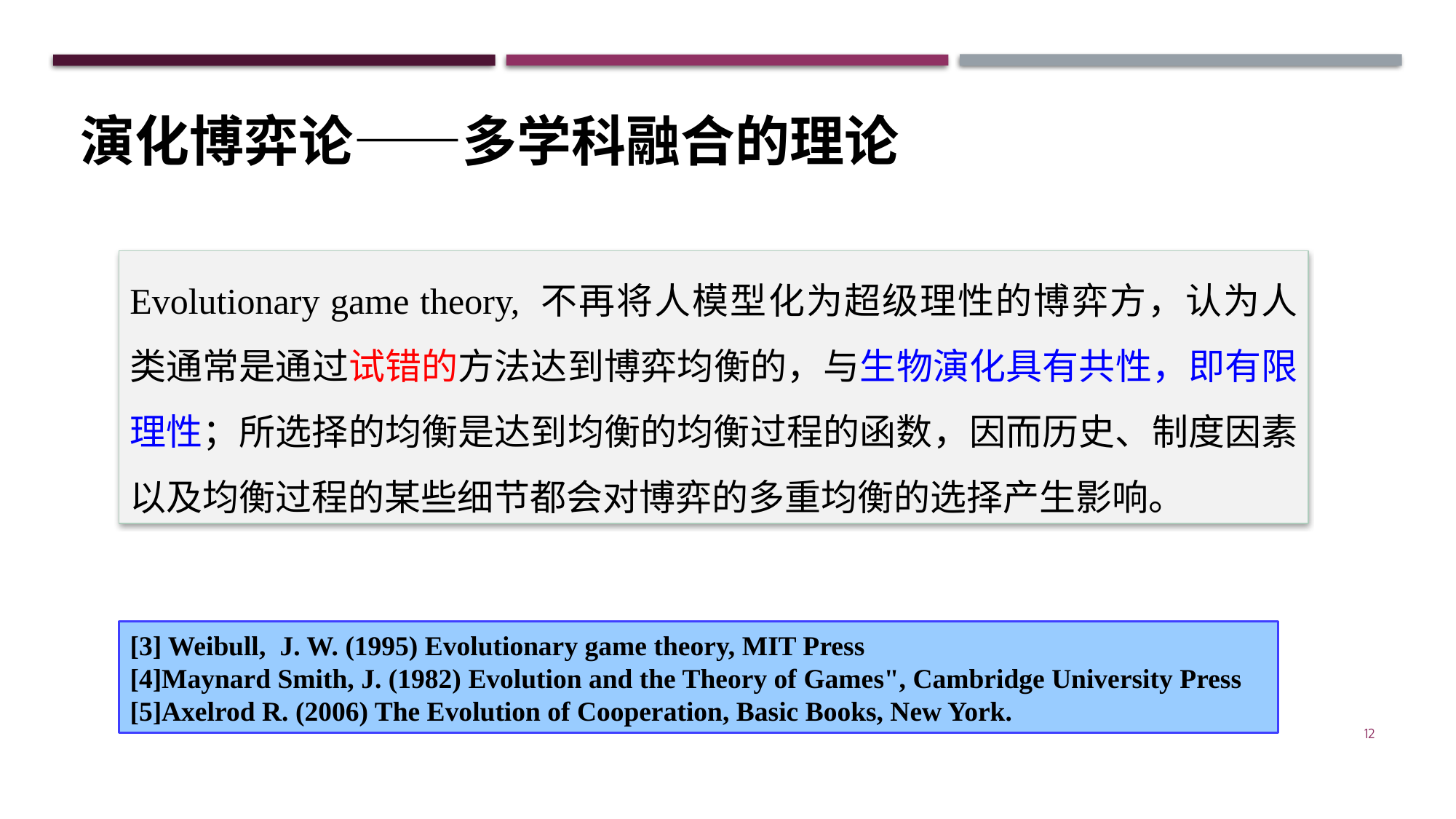

演化博弈论——多学科融合的理论
Evolutionary game theory, 不再将人模型化为超级理性的博弈方，认为人类通常是通过试错的方法达到博弈均衡的，与生物演化具有共性，即有限理性；所选择的均衡是达到均衡的均衡过程的函数，因而历史、制度因素以及均衡过程的某些细节都会对博弈的多重均衡的选择产生影响。
[3] Weibull,  J. W. (1995) Evolutionary game theory, MIT Press
[4]Maynard Smith, J. (1982) Evolution and the Theory of Games", Cambridge University Press
[5]Axelrod R. (2006) The Evolution of Cooperation, Basic Books, New York.
12